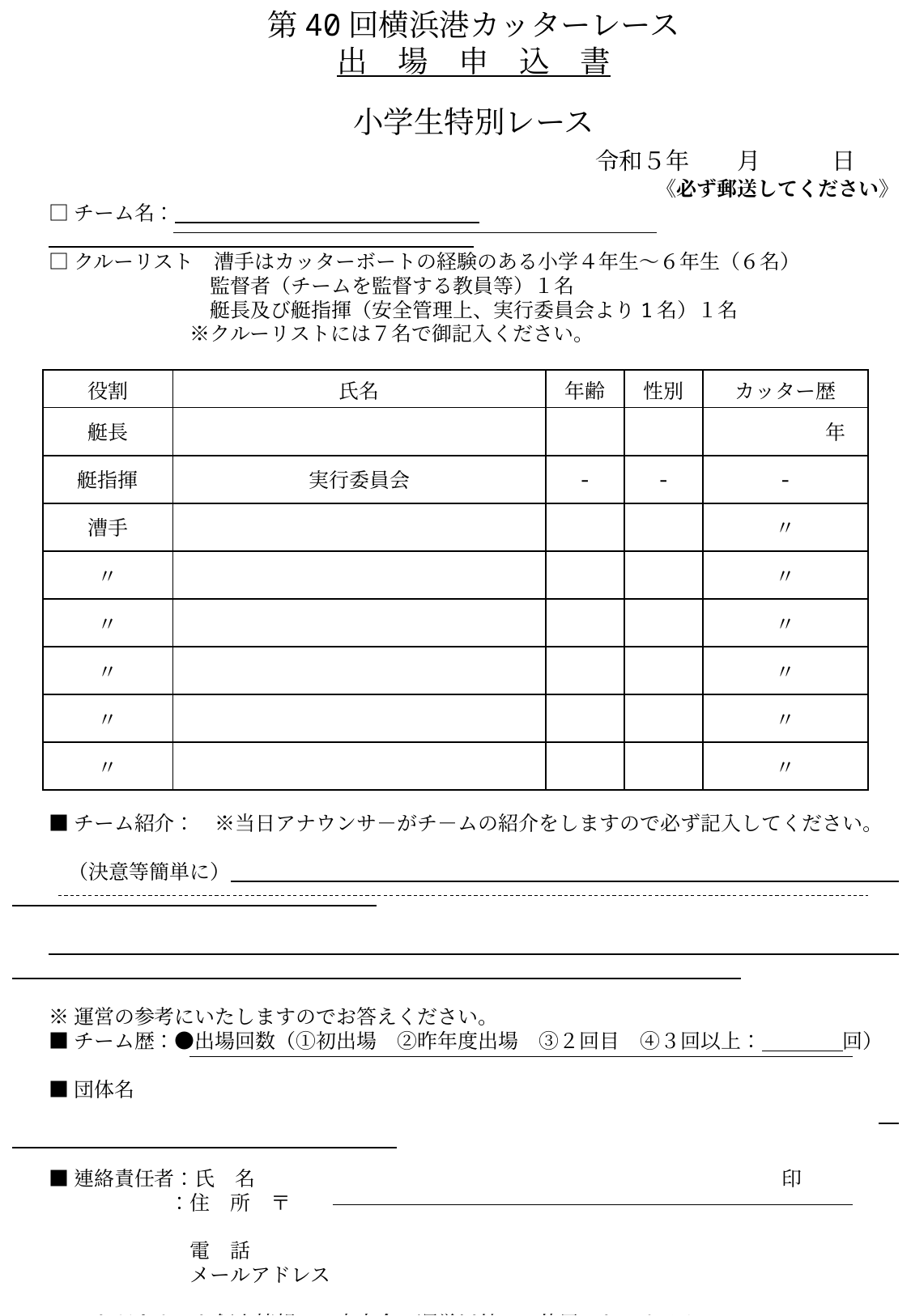

第40回横浜港カッターレース
出　場　申　込　書

小学生特別レース
　　　　　　　　　　　　　　　　　　令和５年　　月　　　日
　　　　　　　　　　　　　　　　　　　　　　　　　　　　　《必ず郵送してください》
□チーム名：

□クルーリスト　漕手はカッターボートの経験のある小学４年生～６年生（６名）
　　　　　　　　監督者（チームを監督する教員等）１名
　　　　　　　　艇長及び艇指揮（安全管理上、実行委員会より1名）１名
　　　　　　　※クルーリストには７名で御記入ください。

■チーム紹介：　※当日アナウンサ－がチ－ムの紹介をしますので必ず記入してください。
　（決意等簡単に）

※運営の参考にいたしますのでお答えください。
■チーム歴：●出場回数（①初出場　②昨年度出場　③２回目　④３回以上：　　　　回）

■団体名

■連絡責任者：氏　名　　　　　　　　　　　　　　　　　　　　　　　　　　印
　　　　　　：住　所　〒

　　　　　　　電　話
　　　　　　　メールアドレス

※いただきました個人情報は、本大会の運営以外では使用いたしません。
※会場の御使用については参加確定後、資料にて御案内いたします。

| 役割 | 氏名 | 年齢 | 性別 | カッター歴 |
| --- | --- | --- | --- | --- |
| 艇長 |  |  |  | 年 |
| 艇指揮 | 実行委員会 | - | - | - |
| 漕手 |  |  |  | 〃 |
| 〃 |  |  |  | 〃 |
| 〃 |  |  |  | 〃 |
| 〃 |  |  |  | 〃 |
| 〃 |  |  |  | 〃 |
| 〃 |  |  |  | 〃 |